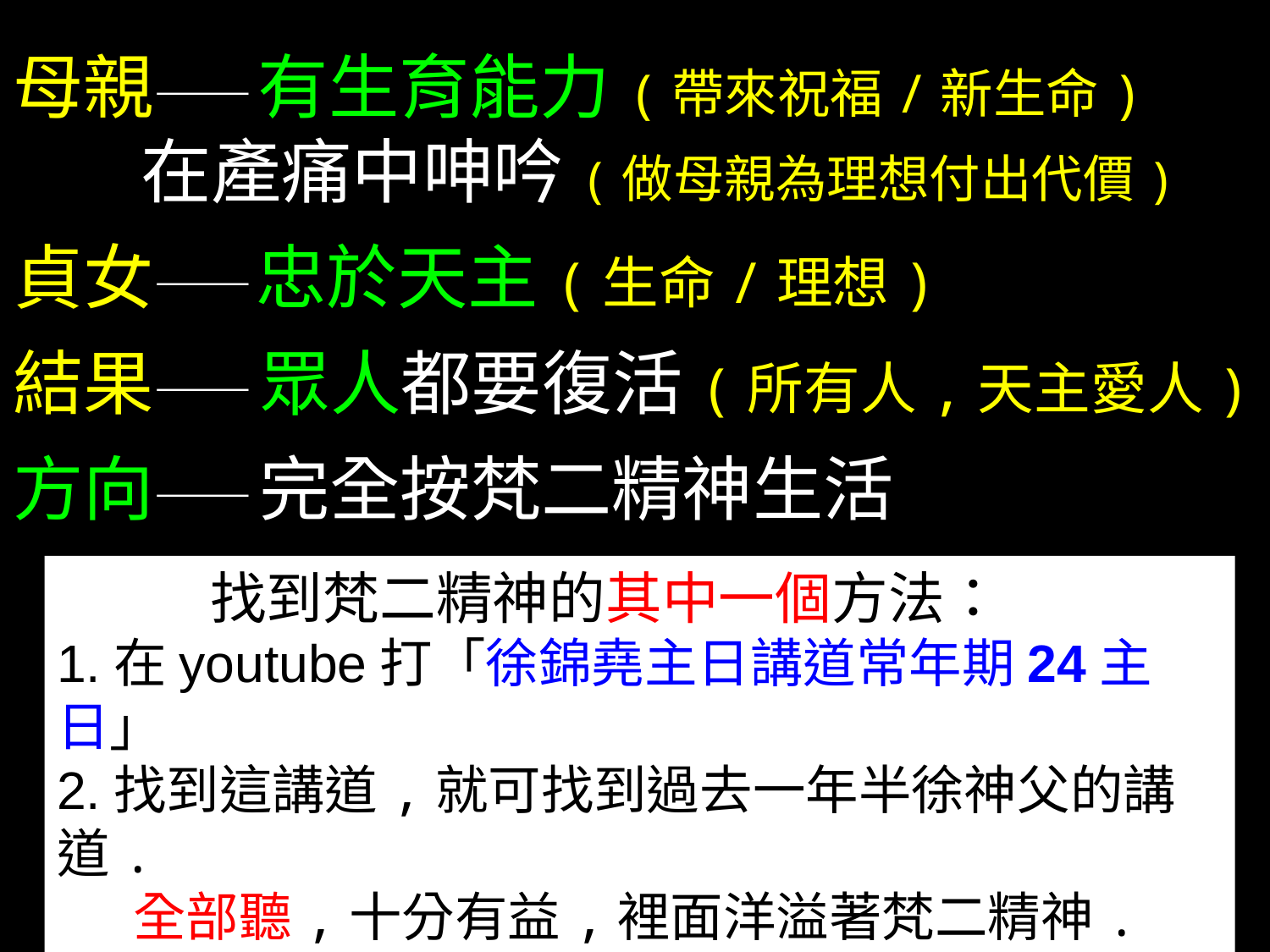

母親—— 有生育能力(帶來祝福/新生命)
       在產痛中呻吟(做母親為理想付出代價)
貞女—— 忠於天主(生命/理想)
結果—— 眾人都要復活(所有人,天主愛人)
方向—— 完全按梵二精神生活
           找到梵二精神的其中一個方法：
1.在youtube打「徐錦堯主日講道常年期24主日」
2.找到這講道,就可找到過去一年半徐神父的講道.
  全部聽,十分有益,裡面洋溢著梵二精神.